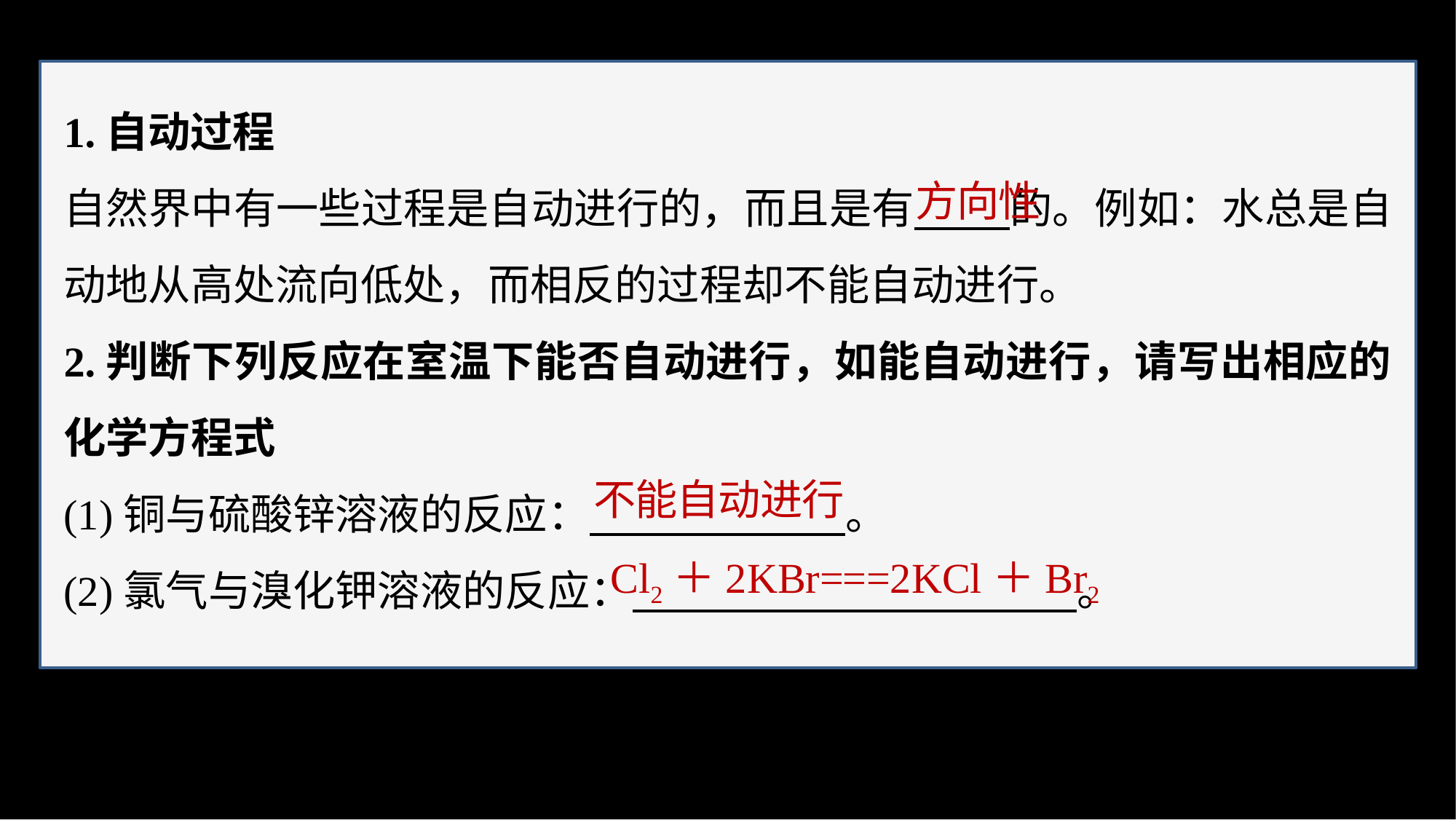

1.自动过程
自然界中有一些过程是自动进行的，而且是有          的。例如：水总是自动地从高处流向低处，而相反的过程却不能自动进行。
2.判断下列反应在室温下能否自动进行，如能自动进行，请写出相应的化学方程式
(1)铜与硫酸锌溶液的反应：                           。
(2)氯气与溴化钾溶液的反应：                                               。
方向性
不能自动进行
Cl2＋2KBr===2KCl＋Br2